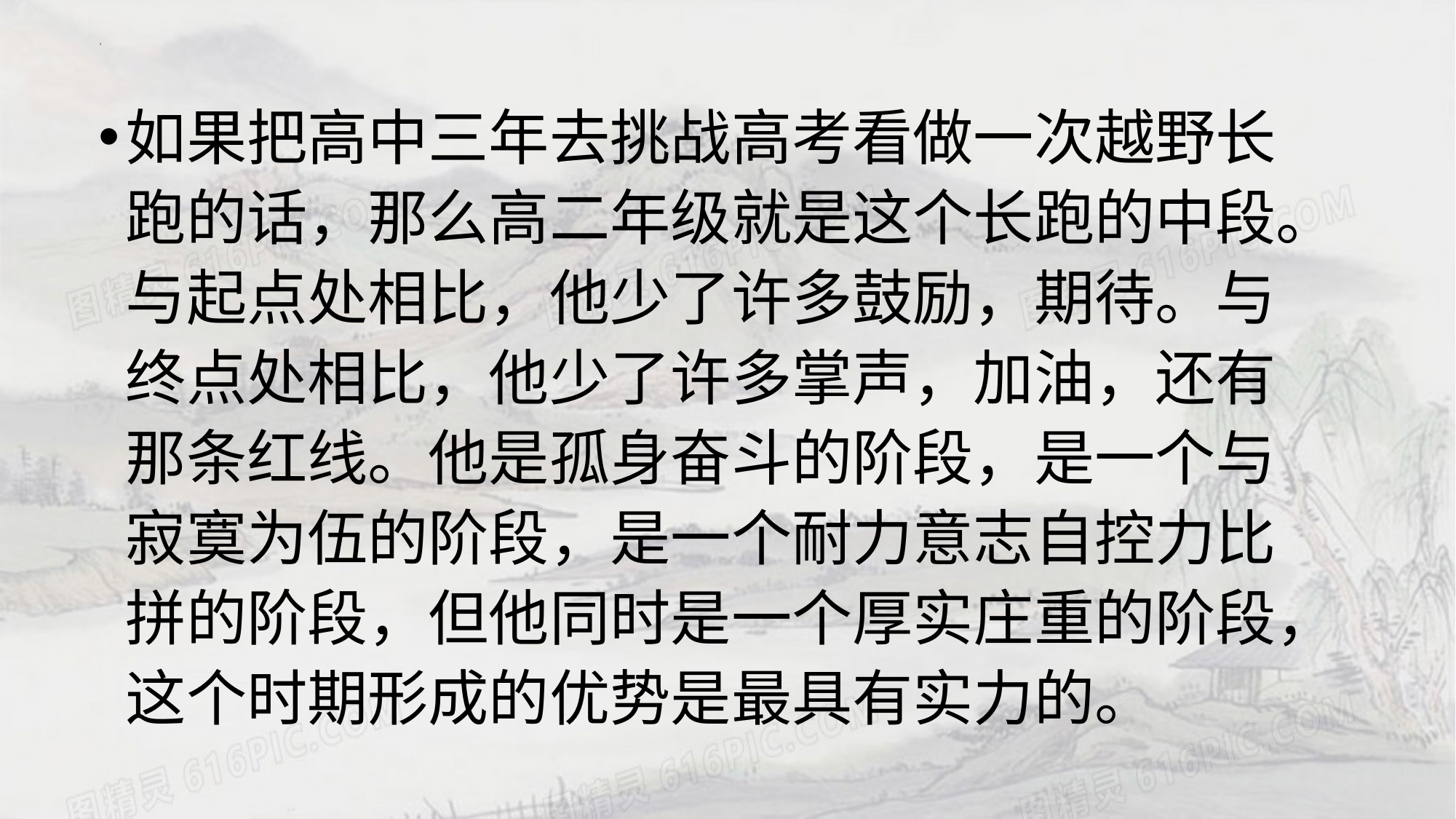

如果把高中三年去挑战高考看做一次越野长跑的话，那么高二年级就是这个长跑的中段。与起点处相比，他少了许多鼓励，期待。与终点处相比，他少了许多掌声，加油，还有那条红线。他是孤身奋斗的阶段，是一个与寂寞为伍的阶段，是一个耐力意志自控力比拼的阶段，但他同时是一个厚实庄重的阶段，这个时期形成的优势是最具有实力的。